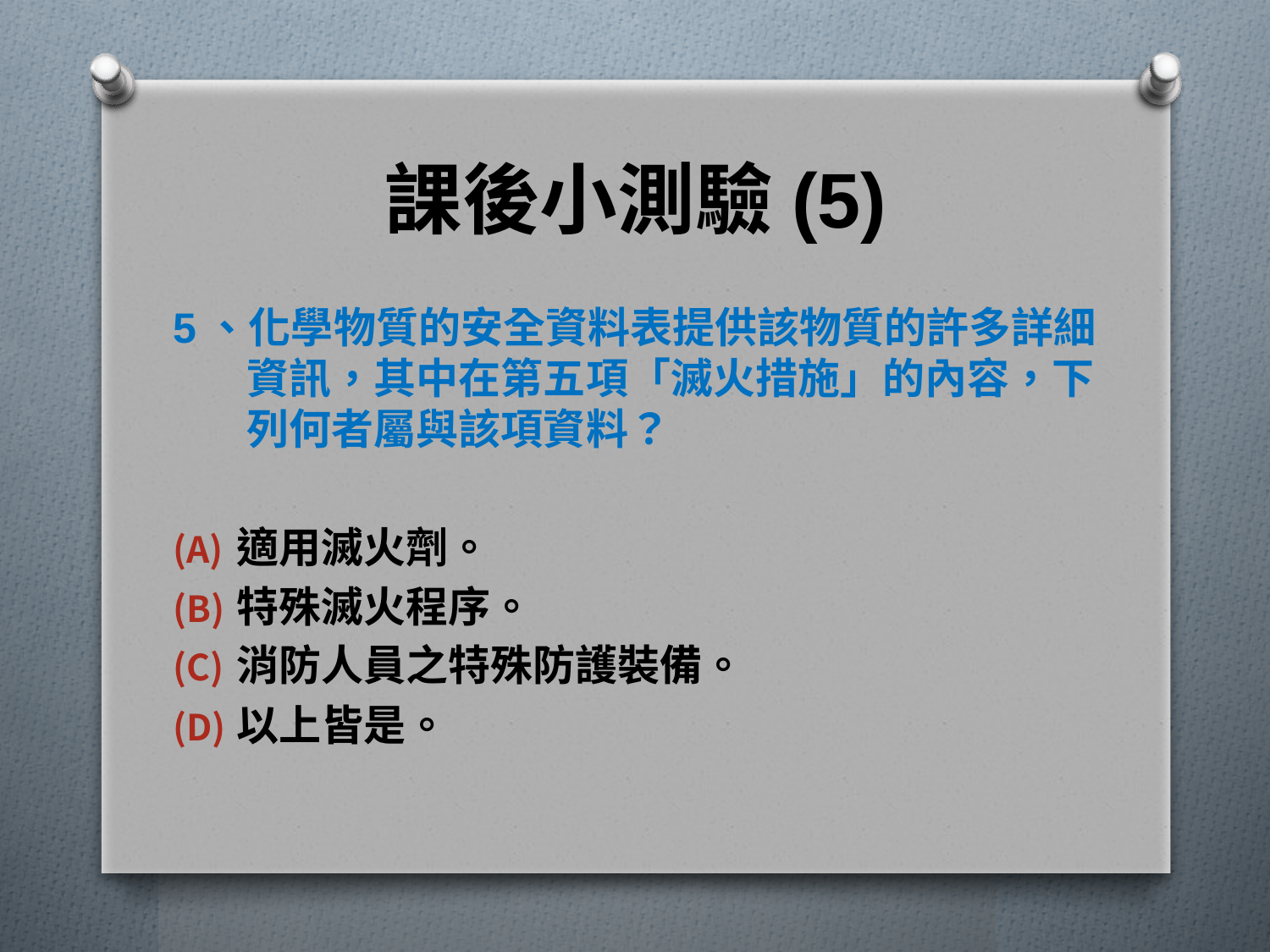

# 課後小測驗(5)
5、化學物質的安全資料表提供該物質的許多詳細資訊，其中在第五項「滅火措施」的內容，下列何者屬與該項資料？

適用滅火劑。
特殊滅火程序。
消防人員之特殊防護裝備。
以上皆是。